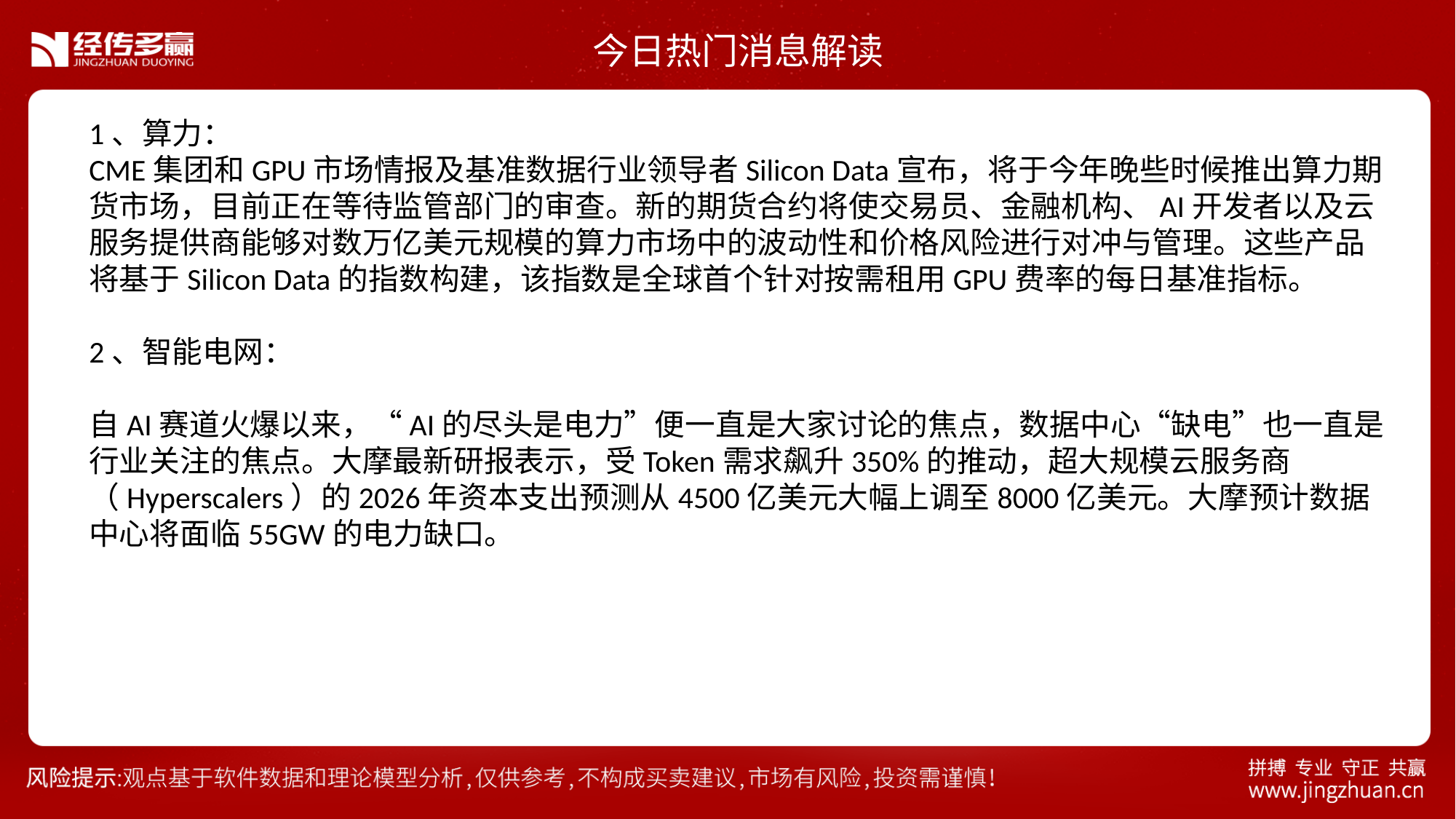

今日热门消息解读
1、算力：
CME集团和GPU市场情报及基准数据行业领导者Silicon Data宣布，将于今年晚些时候推出算力期货市场，目前正在等待监管部门的审查。新的期货合约将使交易员、金融机构、AI开发者以及云服务提供商能够对数万亿美元规模的算力市场中的波动性和价格风险进行对冲与管理。这些产品将基于Silicon Data的指数构建，该指数是全球首个针对按需租用GPU费率的每日基准指标。

2、智能电网：

自AI赛道火爆以来，“AI的尽头是电力”便一直是大家讨论的焦点，数据中心“缺电”也一直是行业关注的焦点。大摩最新研报表示，受Token需求飙升350%的推动，超大规模云服务商（Hyperscalers）的2026年资本支出预测从4500亿美元大幅上调至8000亿美元。大摩预计数据中心将面临55GW的电力缺口。